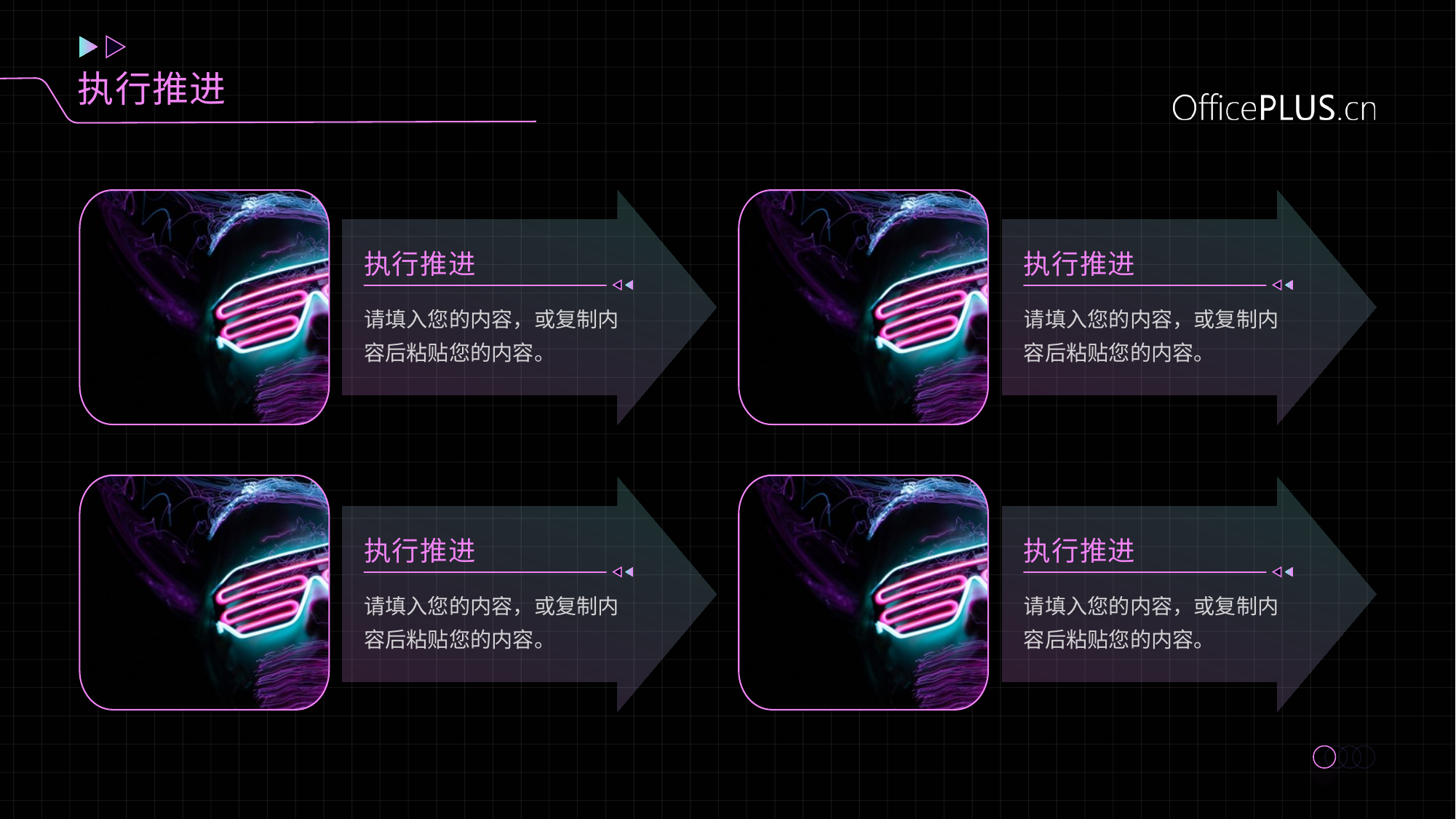

执行推进

执行推进
执行推进

请填入您的内容，或复制内容后粘贴您的内容。
请填入您的内容，或复制内容后粘贴您的内容。

执行推进
执行推进

请填入您的内容，或复制内容后粘贴您的内容。
请填入您的内容，或复制内容后粘贴您的内容。